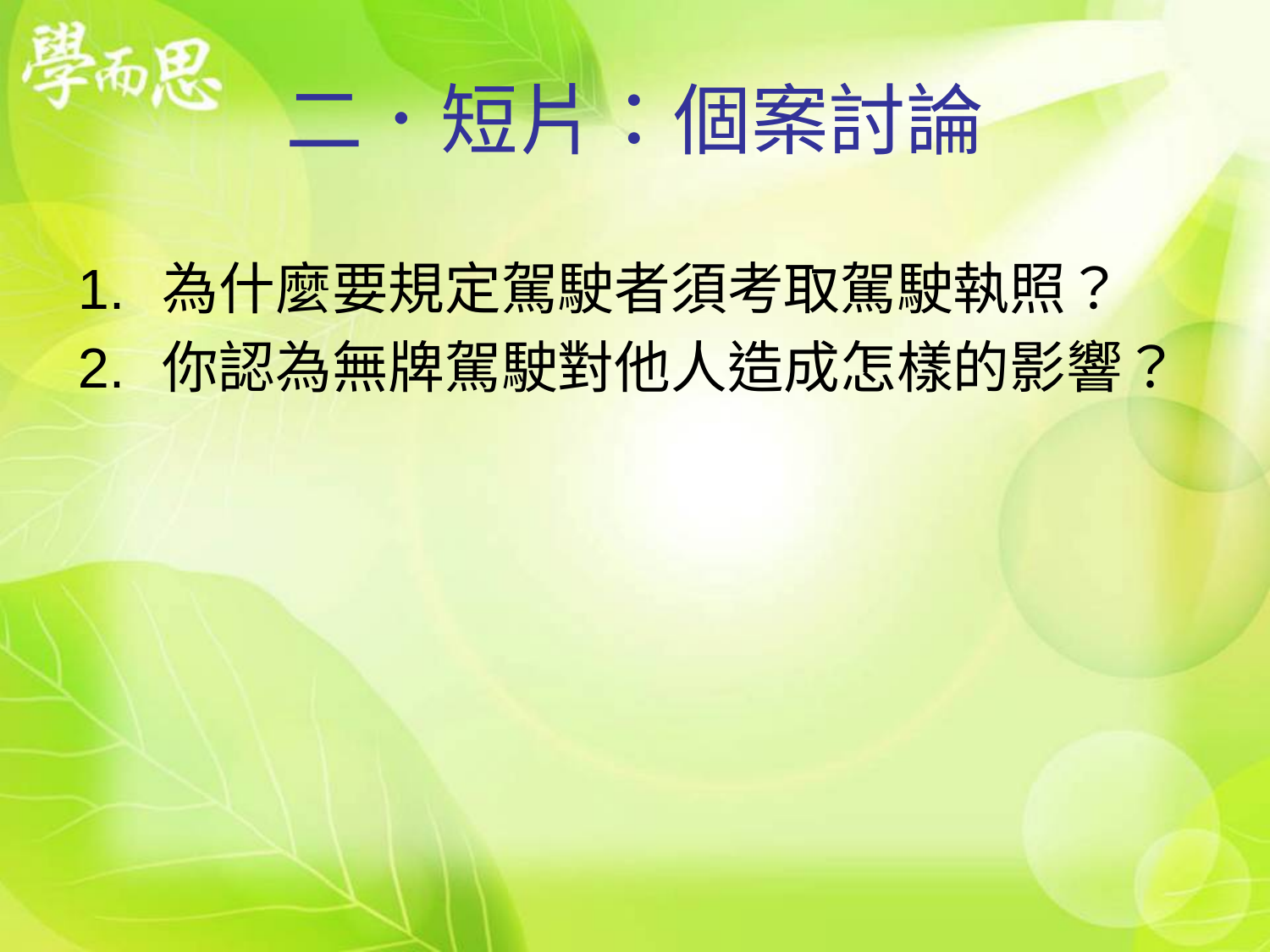

# 二．短片：個案討論
為什麼要規定駕駛者須考取駕駛執照？
你認為無牌駕駛對他人造成怎樣的影響？